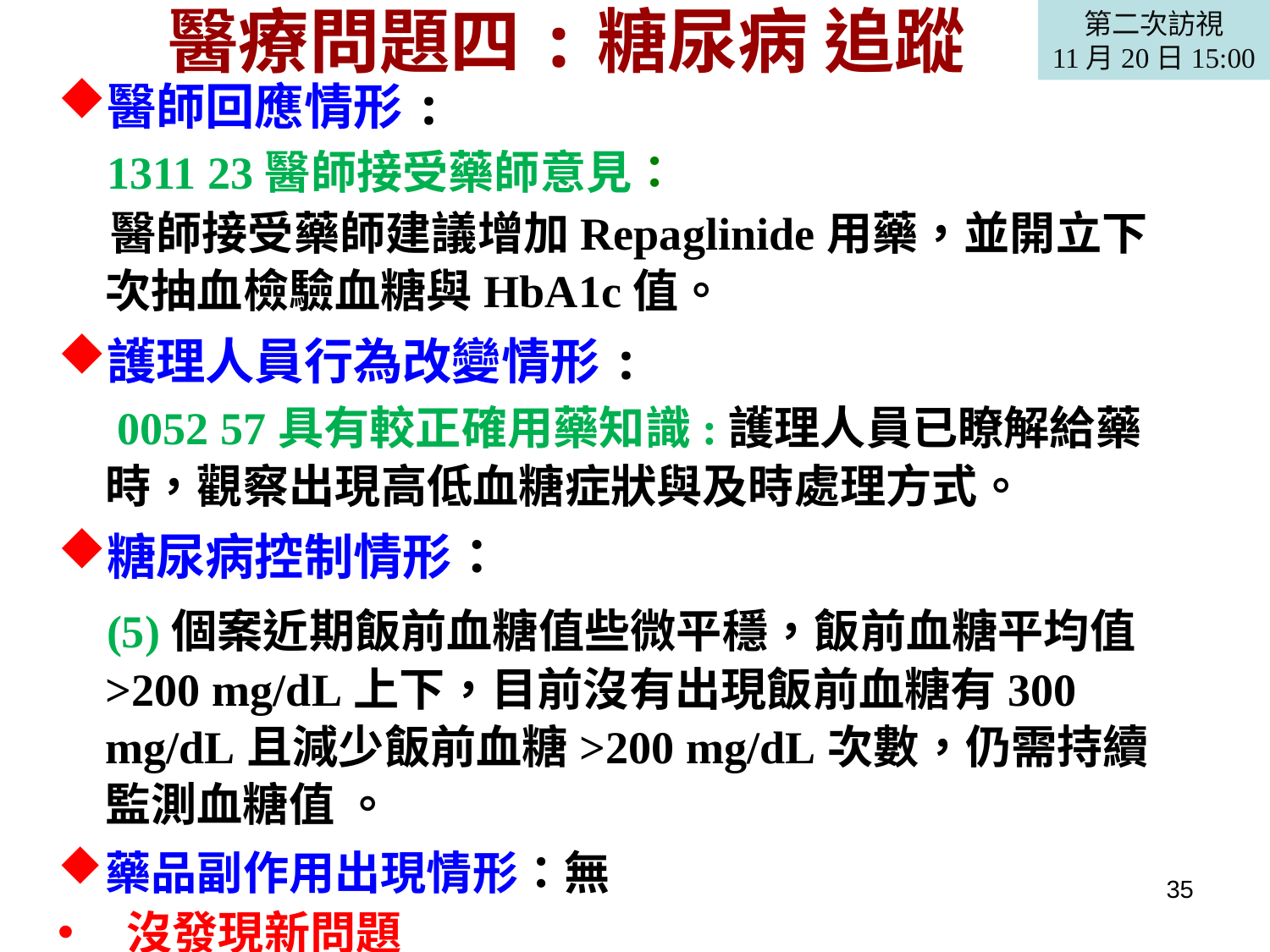

第二次訪視
11月20日15:00
醫療問題四:糖尿病 追蹤
醫師回應情形:
    1311 23醫師接受藥師意見：
    醫師接受藥師建議增加Repaglinide用藥，並開立下次抽血檢驗血糖與HbA1c值。
護理人員行為改變情形:
  0052 57具有較正確用藥知識:護理人員已瞭解給藥時，觀察出現高低血糖症狀與及時處理方式。
糖尿病控制情形：
    (5)個案近期飯前血糖值些微平穩，飯前血糖平均值>200 mg/dL上下，目前沒有出現飯前血糖有300 mg/dL且減少飯前血糖>200 mg/dL次數，仍需持續監測血糖值 。
藥品副作用出現情形：無
 沒發現新問題

35